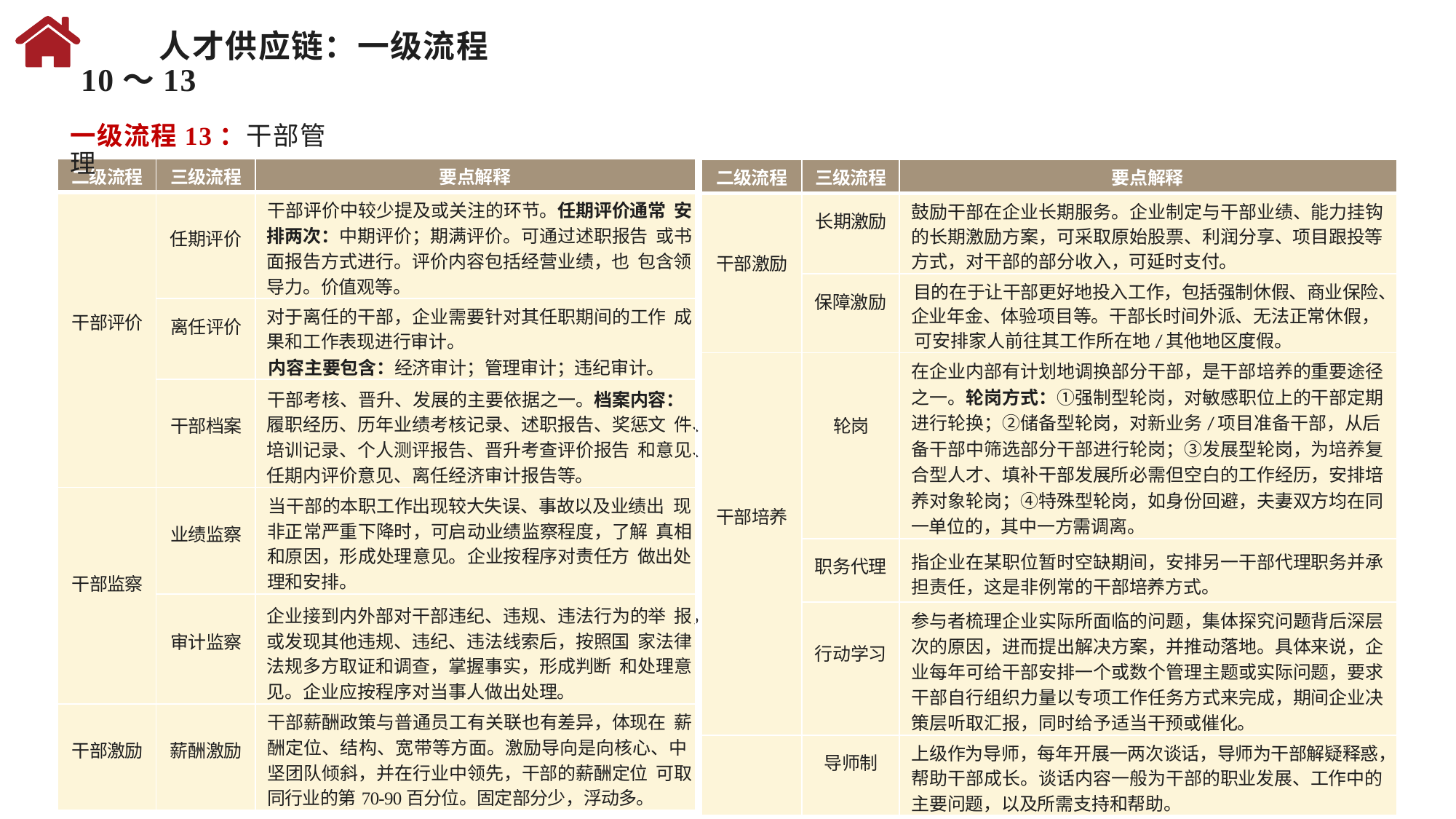

人才供应链：一级流程10～13

一级流程13：干部管理
| 二级流程 | 三级流程 | 要点解释 |
| --- | --- | --- |
| 干部评价 | 任期评价 | 干部评价中较少提及或关注的环节。任期评价通常 安排两次：中期评价；期满评价。可通过述职报告 或书面报告方式进行。评价内容包括经营业绩，也 包含领导力。价值观等。 |
|  | 离任评价 | 对于离任的干部，企业需要针对其任职期间的工作 成果和工作表现进行审计。 内容主要包含：经济审计；管理审计；违纪审计。 |
|  | 干部档案 | 干部考核、晋升、发展的主要依据之一。档案内容：履职经历、历年业绩考核记录、述职报告、奖惩文 件、培训记录、个人测评报告、晋升考查评价报告 和意见、任期内评价意见、离任经济审计报告等。 |
| 干部监察 | 业绩监察 | 当干部的本职工作出现较大失误、事故以及业绩出 现非正常严重下降时，可启动业绩监察程度，了解 真相和原因，形成处理意见。企业按程序对责任方 做出处理和安排。 |
|  | 审计监察 | 企业接到内外部对干部违纪、违规、违法行为的举 报，或发现其他违规、违纪、违法线索后，按照国 家法律法规多方取证和调查，掌握事实，形成判断 和处理意见。企业应按程序对当事人做出处理。 |
| 干部激励 | 薪酬激励 | 干部薪酬政策与普通员工有关联也有差异，体现在 薪酬定位、结构、宽带等方面。激励导向是向核心、中坚团队倾斜，并在行业中领先，干部的薪酬定位 可取同行业的第70-90百分位。固定部分少，浮动多。 |
| 二级流程 | 三级流程 | 要点解释 |
| --- | --- | --- |
| 干部激励 | 长期激励 | 鼓励干部在企业长期服务。企业制定与干部业绩、能力挂钩的长期激励方案，可采取原始股票、利润分享、项目跟投等方式，对干部的部分收入，可延时支付。 |
|  | 保障激励 | 目的在于让干部更好地投入工作，包括强制休假、商业保险、企业年金、体验项目等。干部长时间外派、无法正常休假， 可安排家人前往其工作所在地/其他地区度假。 |
| 干部培养 | 轮岗 | 在企业内部有计划地调换部分干部，是干部培养的重要途径之一。轮岗方式：①强制型轮岗，对敏感职位上的干部定期进行轮换；②储备型轮岗，对新业务/项目准备干部，从后 备干部中筛选部分干部进行轮岗；③发展型轮岗，为培养复合型人才、填补干部发展所必需但空白的工作经历，安排培养对象轮岗；④特殊型轮岗，如身份回避，夫妻双方均在同一单位的，其中一方需调离。 |
|  | 职务代理 | 指企业在某职位暂时空缺期间，安排另一干部代理职务并承担责任，这是非例常的干部培养方式。 |
|  | 行动学习 | 参与者梳理企业实际所面临的问题，集体探究问题背后深层次的原因，进而提出解决方案，并推动落地。具体来说，企业每年可给干部安排一个或数个管理主题或实际问题，要求干部自行组织力量以专项工作任务方式来完成，期间企业决策层听取汇报，同时给予适当干预或催化。 |
|  | 导师制 | 上级作为导师，每年开展一两次谈话，导师为干部解疑释惑，帮助干部成长。谈话内容一般为干部的职业发展、工作中的主要问题，以及所需支持和帮助。 |